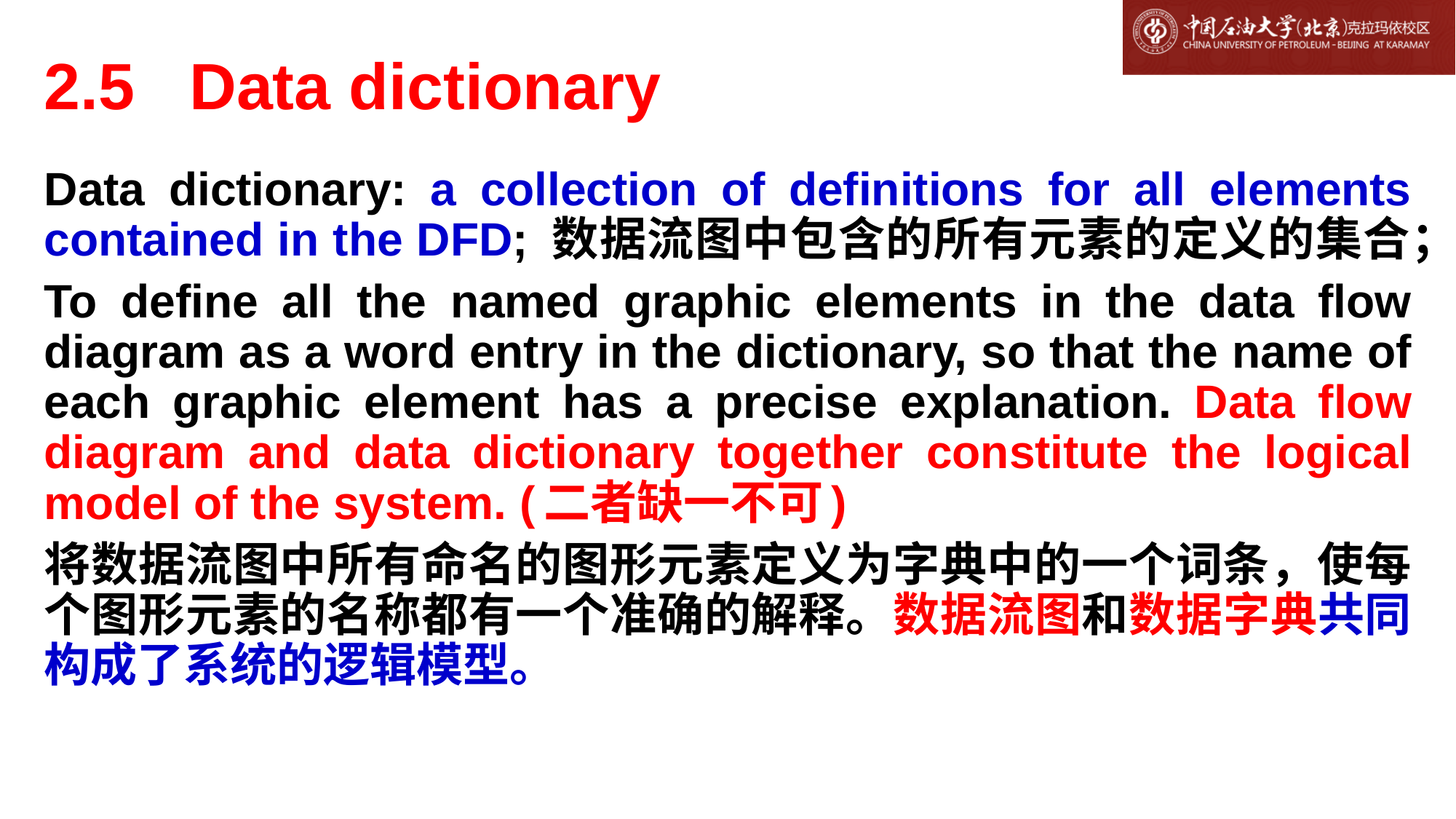

# 2.5   Data dictionary
Data dictionary: a collection of definitions for all elements contained in the DFD; 数据流图中包含的所有元素的定义的集合；
To define all the named graphic elements in the data flow diagram as a word entry in the dictionary, so that the name of each graphic element has a precise explanation. Data flow diagram and data dictionary together constitute the logical model of the system. (二者缺一不可)
将数据流图中所有命名的图形元素定义为字典中的一个词条，使每个图形元素的名称都有一个准确的解释。数据流图和数据字典共同构成了系统的逻辑模型。